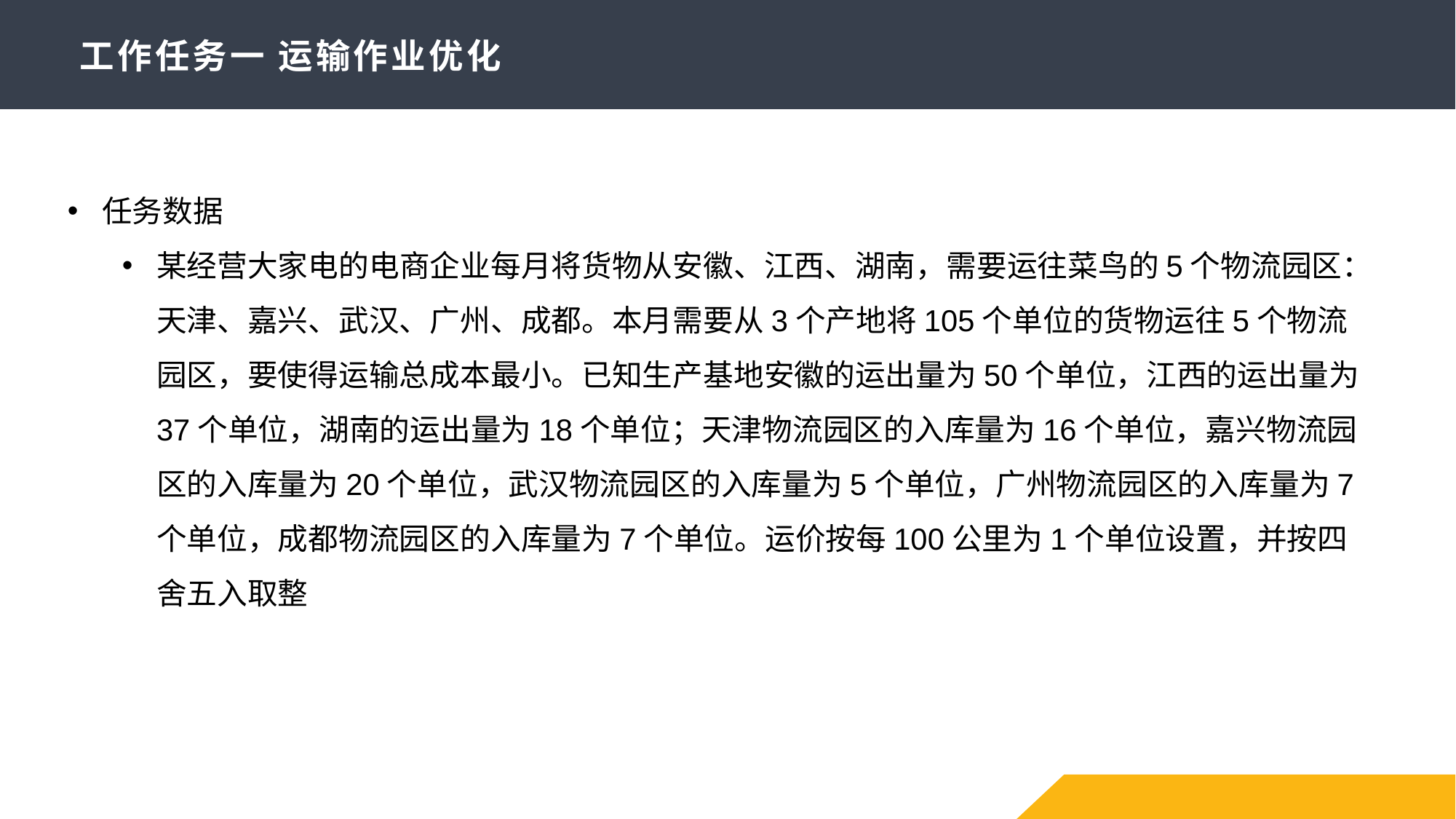

# 工作任务一 运输作业优化
任务数据
某经营大家电的电商企业每月将货物从安徽、江西、湖南，需要运往菜鸟的5个物流园区：天津、嘉兴、武汉、广州、成都。本月需要从3个产地将105个单位的货物运往5个物流园区，要使得运输总成本最小。已知生产基地安徽的运出量为50个单位，江西的运出量为37个单位，湖南的运出量为18个单位；天津物流园区的入库量为16个单位，嘉兴物流园区的入库量为20个单位，武汉物流园区的入库量为5个单位，广州物流园区的入库量为7个单位，成都物流园区的入库量为7个单位。运价按每100公里为1个单位设置，并按四舍五入取整